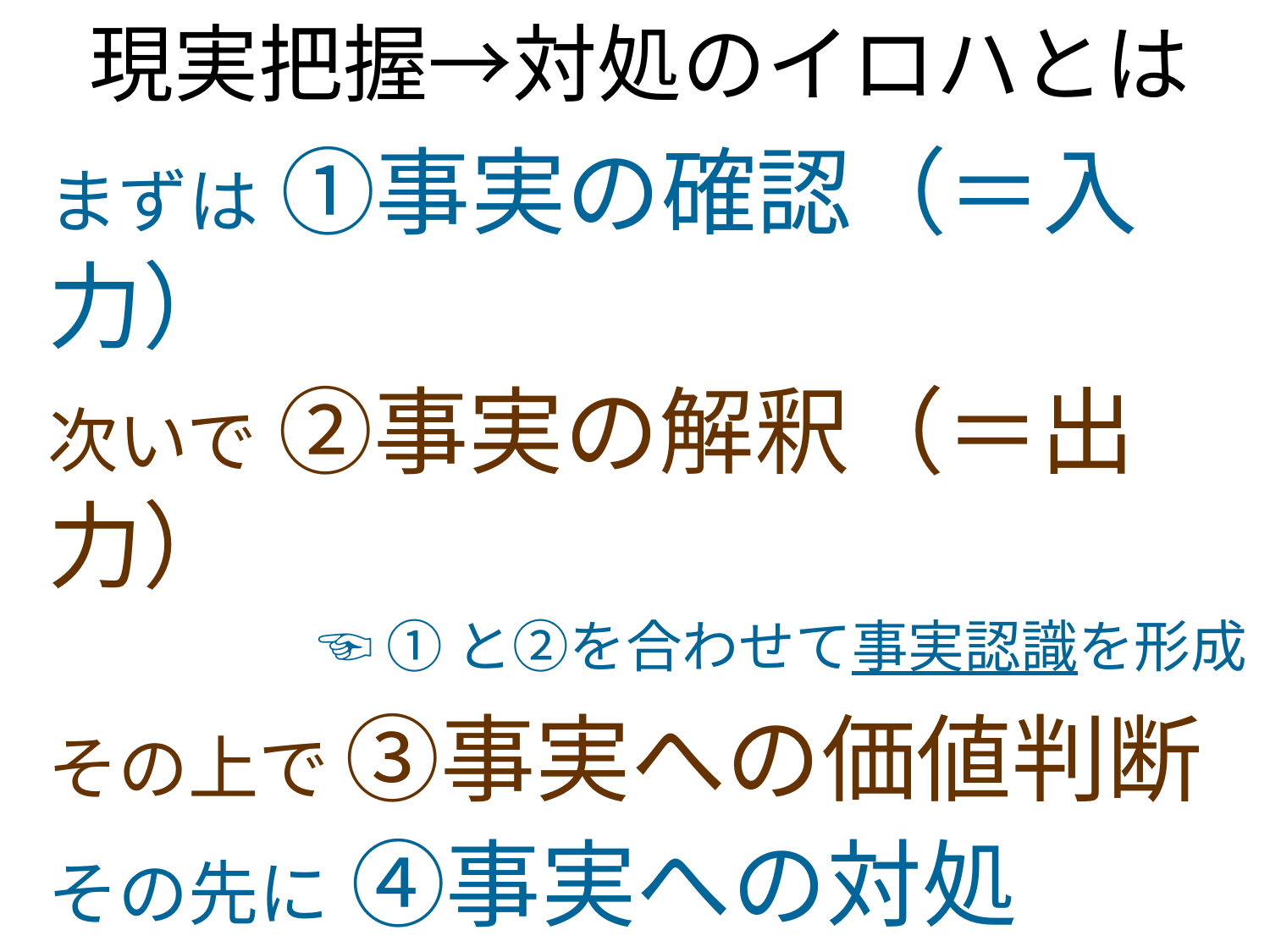

現実把握→対処のイロハとは
まずは ①事実の確認（＝入力）
次いで ②事実の解釈（＝出力）
☜ ①と②を合わせて事実認識を形成
その上で ③事実への価値判断
その先に ④事実への対処
一般人は、思い込んだ自説（③）に合う②を探して満足。
学者は、通説（②）を暗記し、それに反する①は無視。
行政や企業は、①②③を飛ばして④に走りがち。